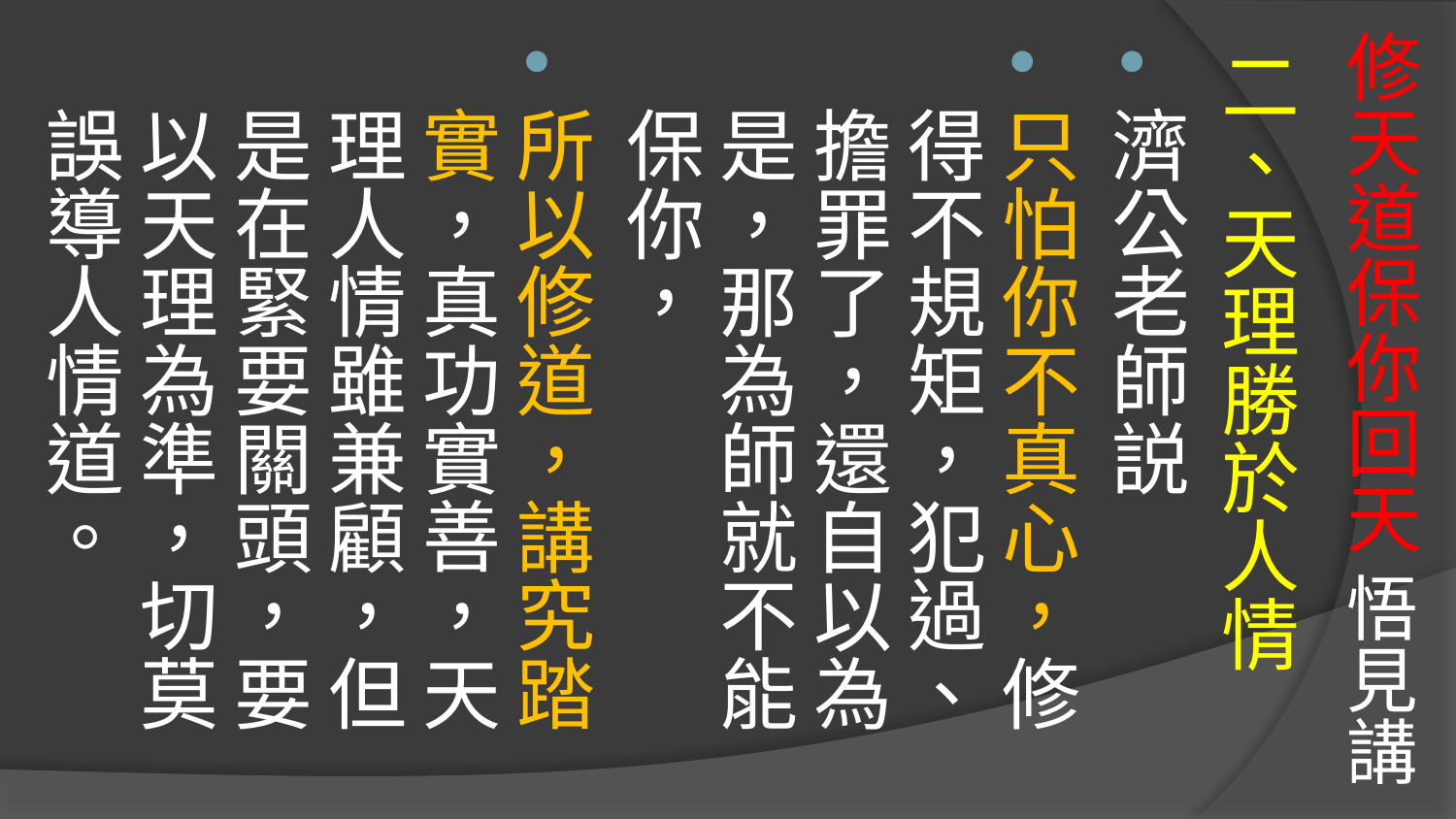

# 修天道保你回天 悟見講
二、天理勝於人情
濟公老師説
只怕你不真心，修得不規矩，犯過、擔罪了，還自以為是，那為師就不能保你，
所以修道，講究踏實，真功實善，天理人情雖兼顧，但是在緊要關頭，要以天理為準，切莫誤導人情道。